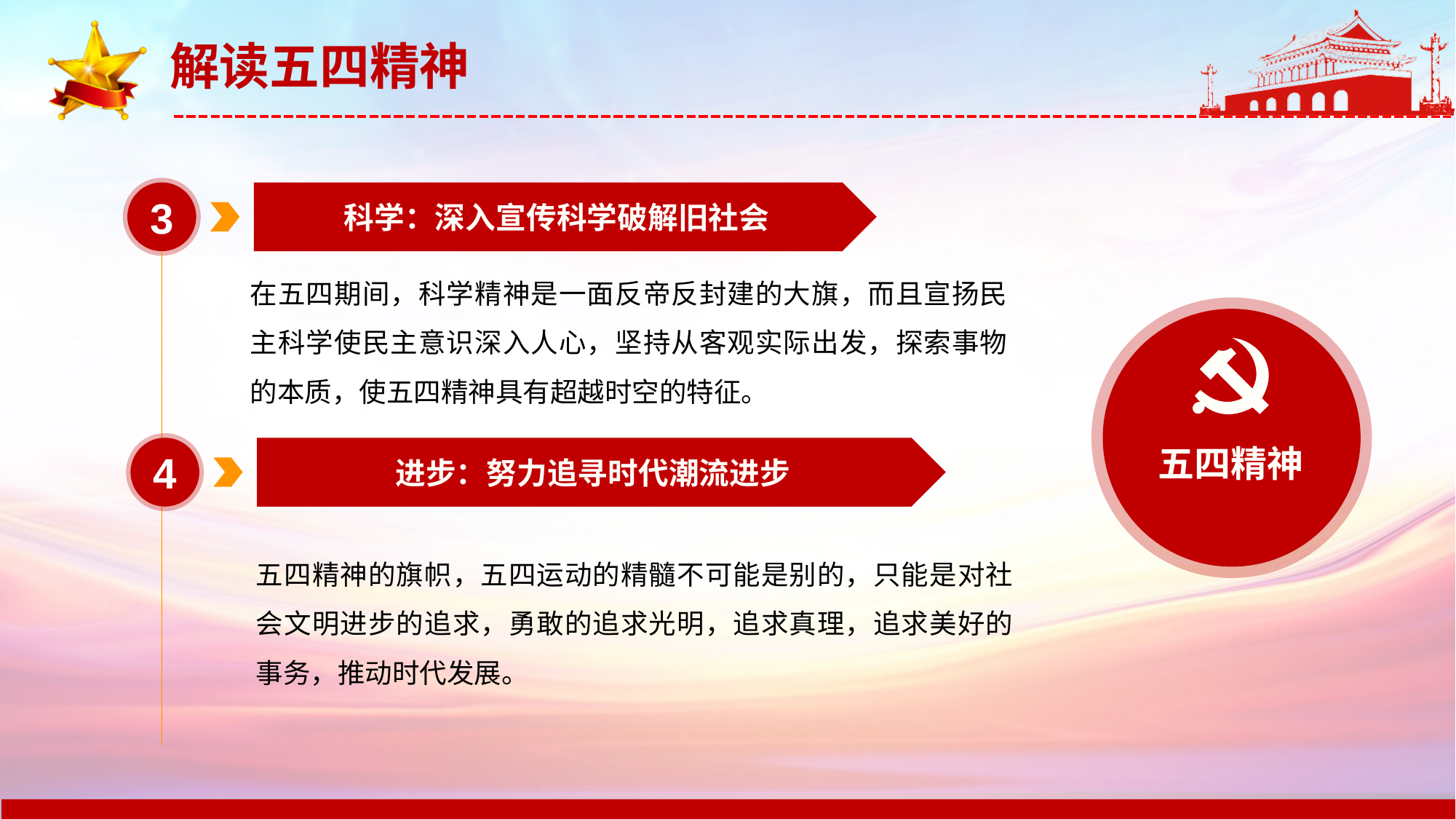

科学：深入宣传科学破解旧社会
3

在五四期间，科学精神是一面反帝反封建的大旗，而且宣扬民主科学使民主意识深入人心，坚持从客观实际出发，探索事物 的本质，使五四精神具有超越时空的特征。

五四精神
进步：努力追寻时代潮流进步
4

五四精神的旗帜，五四运动的精髓不可能是别的，只能是对社会文明进步的追求，勇敢的追求光明，追求真理，追求美好的事务，推动时代发展。